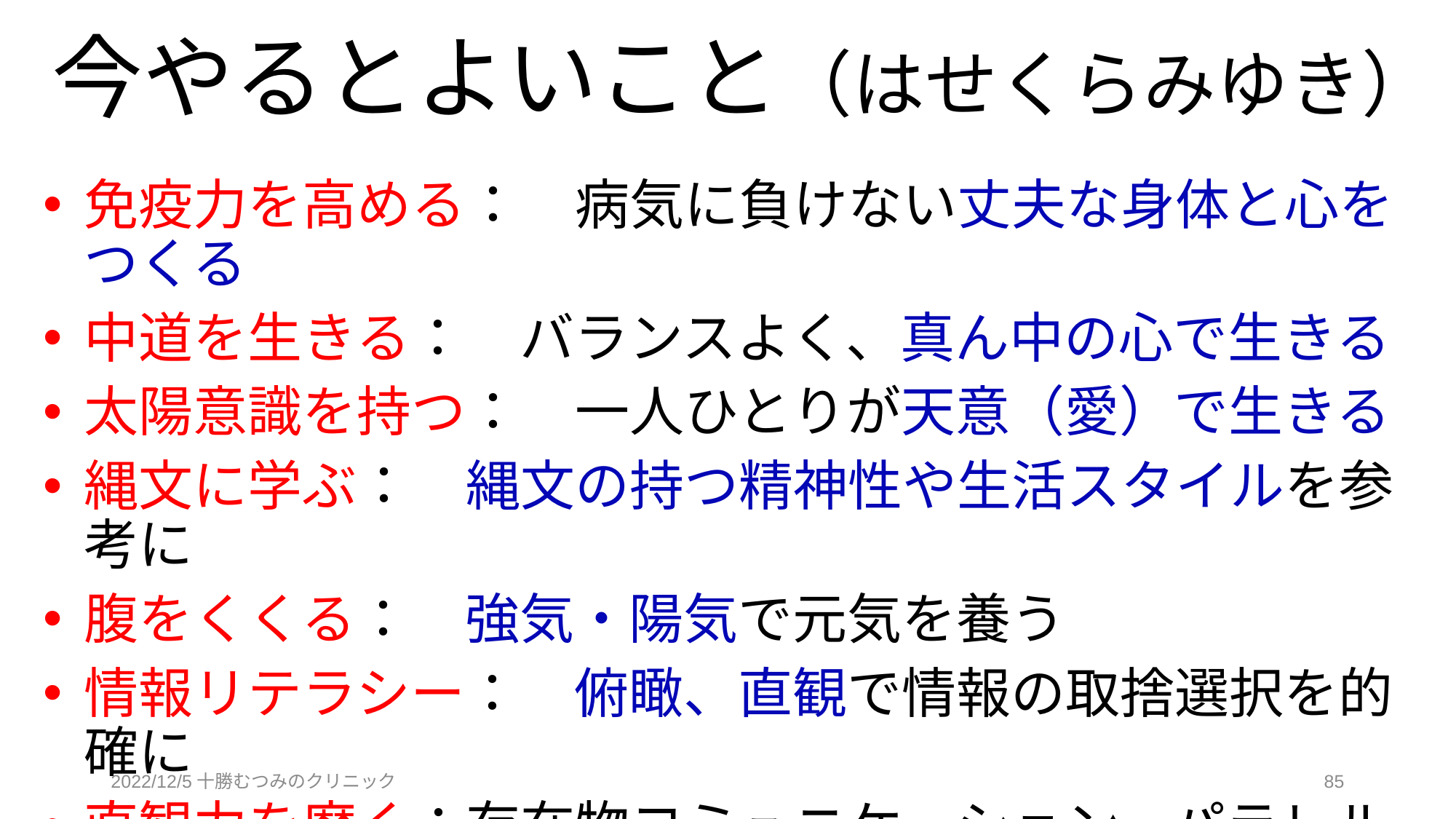

# 今やるとよいこと（はせくらみゆき）
免疫力を高める：　病気に負けない丈夫な身体と心をつくる
中道を生きる：　バランスよく、真ん中の心で生きる
太陽意識を持つ：　一人ひとりが天意（愛）で生きる
縄文に学ぶ：　縄文の持つ精神性や生活スタイルを参考に
腹をくくる：　強気・陽気で元気を養う
情報リテラシー：　俯瞰、直観で情報の取捨選択を的確に
直観力を磨く：存在物コミュニケーション、パラレルジャンプ、生き方の極意、情報リテラシーを含め、すべてに通ずる鍵

2022/12/5十勝むつみのクリニック
85